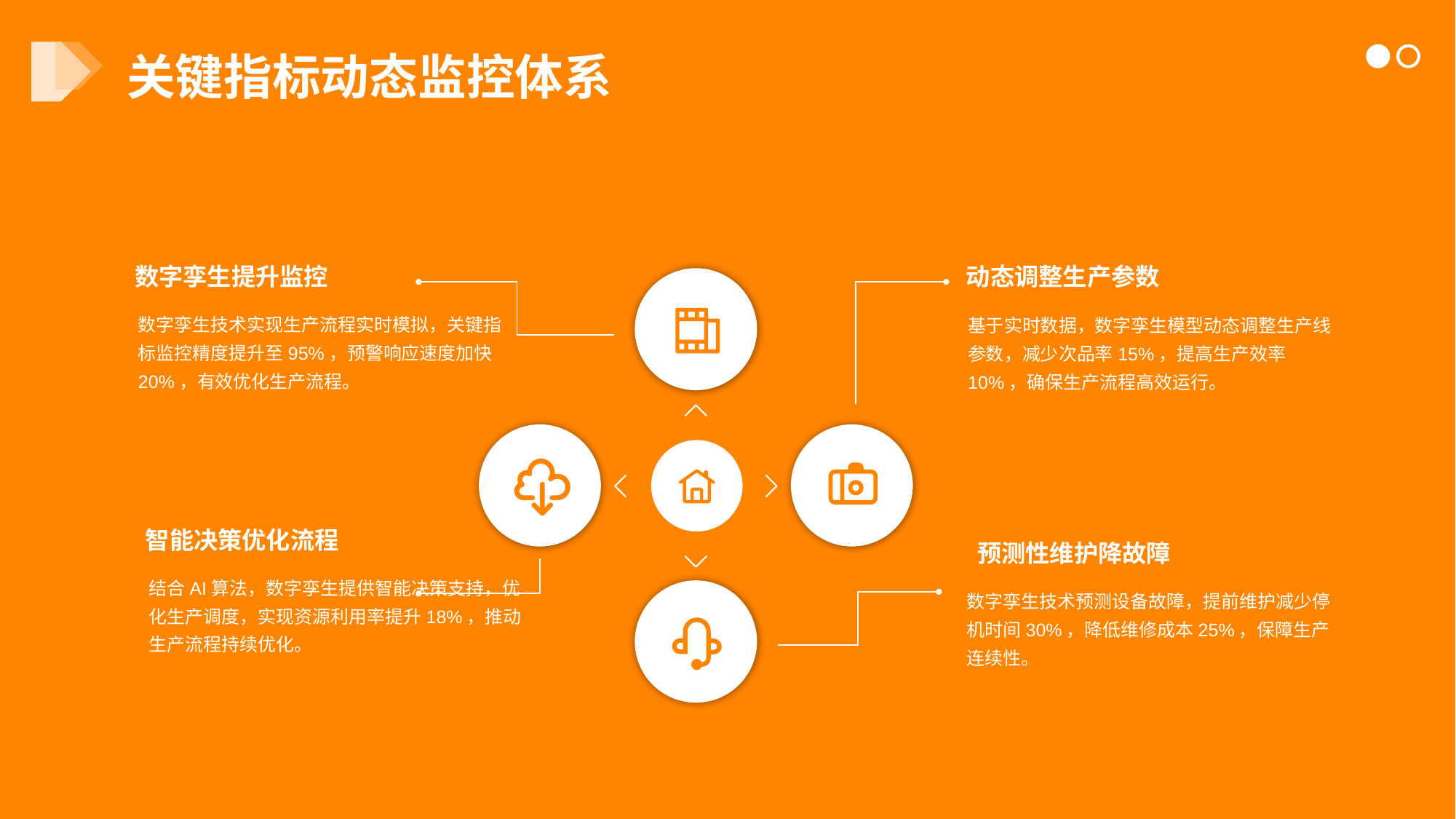

关键指标动态监控体系

数字孪生提升监控
动态调整生产参数

数字孪生技术实现生产流程实时模拟，关键指标监控精度提升至95%，预警响应速度加快20%，有效优化生产流程。

基于实时数据，数字孪生模型动态调整生产线参数，减少次品率15%，提高生产效率10%，确保生产流程高效运行。

智能决策优化流程
预测性维护降故障

结合AI算法，数字孪生提供智能决策支持，优化生产调度，实现资源利用率提升18%，推动生产流程持续优化。

数字孪生技术预测设备故障，提前维护减少停机时间30%，降低维修成本25%，保障生产连续性。